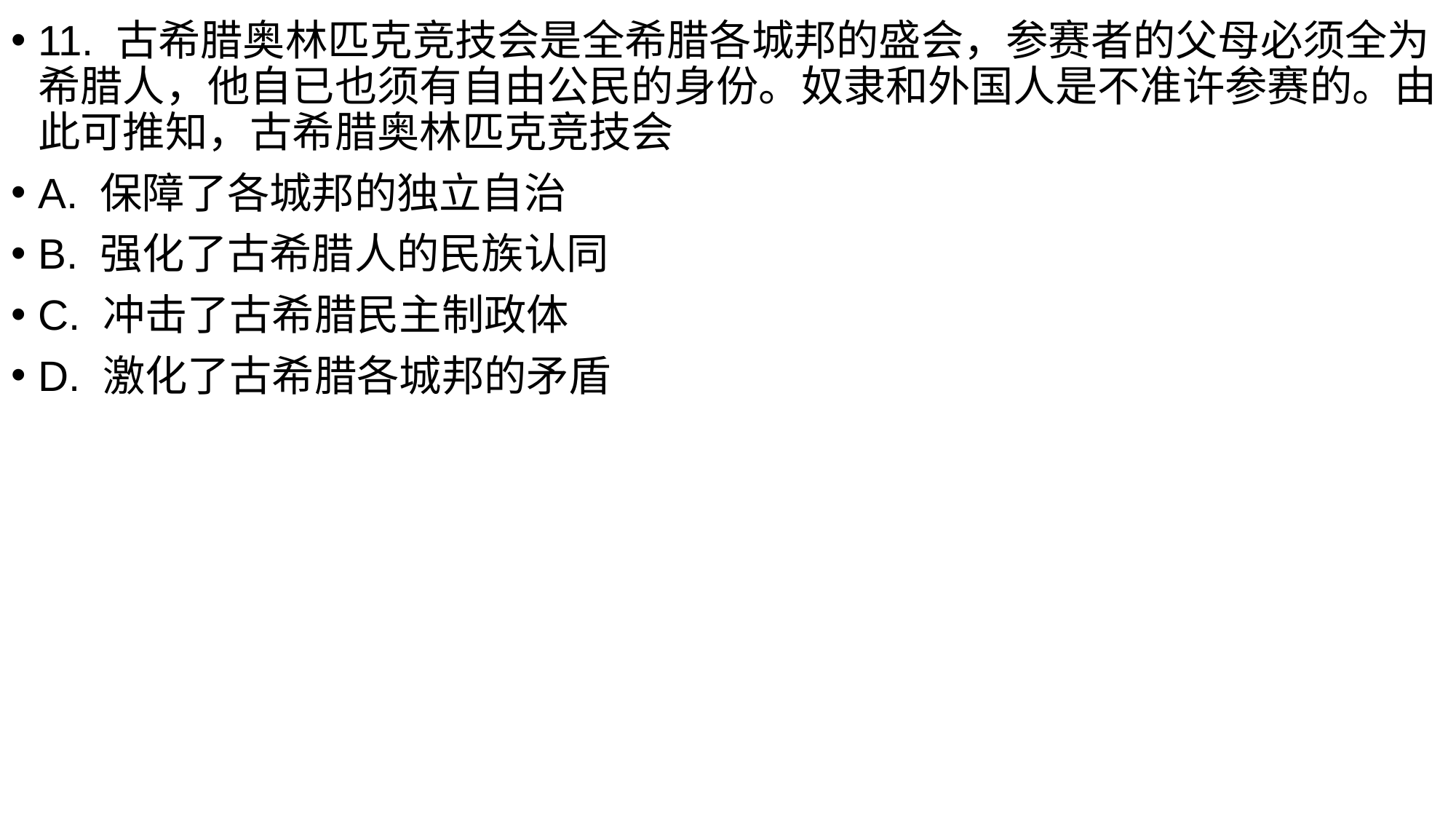

11. 古希腊奥林匹克竞技会是全希腊各城邦的盛会，参赛者的父母必须全为希腊人，他自已也须有自由公民的身份。奴隶和外国人是不准许参赛的。由此可推知，古希腊奥林匹克竞技会
A. 保障了各城邦的独立自治
B. 强化了古希腊人的民族认同
C. 冲击了古希腊民主制政体
D. 激化了古希腊各城邦的矛盾